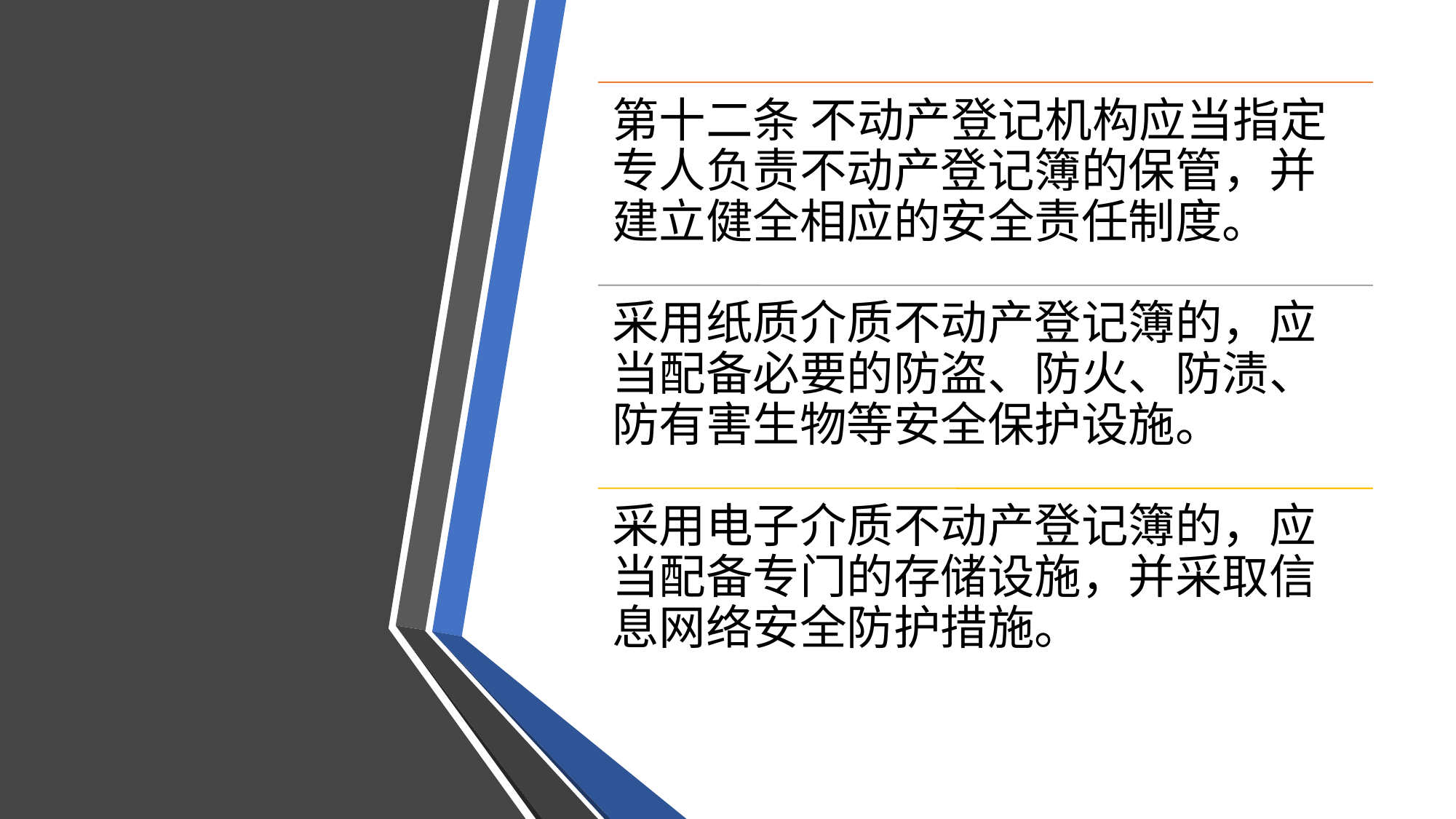

第十二条 不动产登记机构应当指定专人负责不动产登记簿的保管，并建立健全相应的安全责任制度。
采用纸质介质不动产登记簿的，应当配备必要的防盗、防火、防渍、防有害生物等安全保护设施。
采用电子介质不动产登记簿的，应当配备专门的存储设施，并采取信息网络安全防护措施。